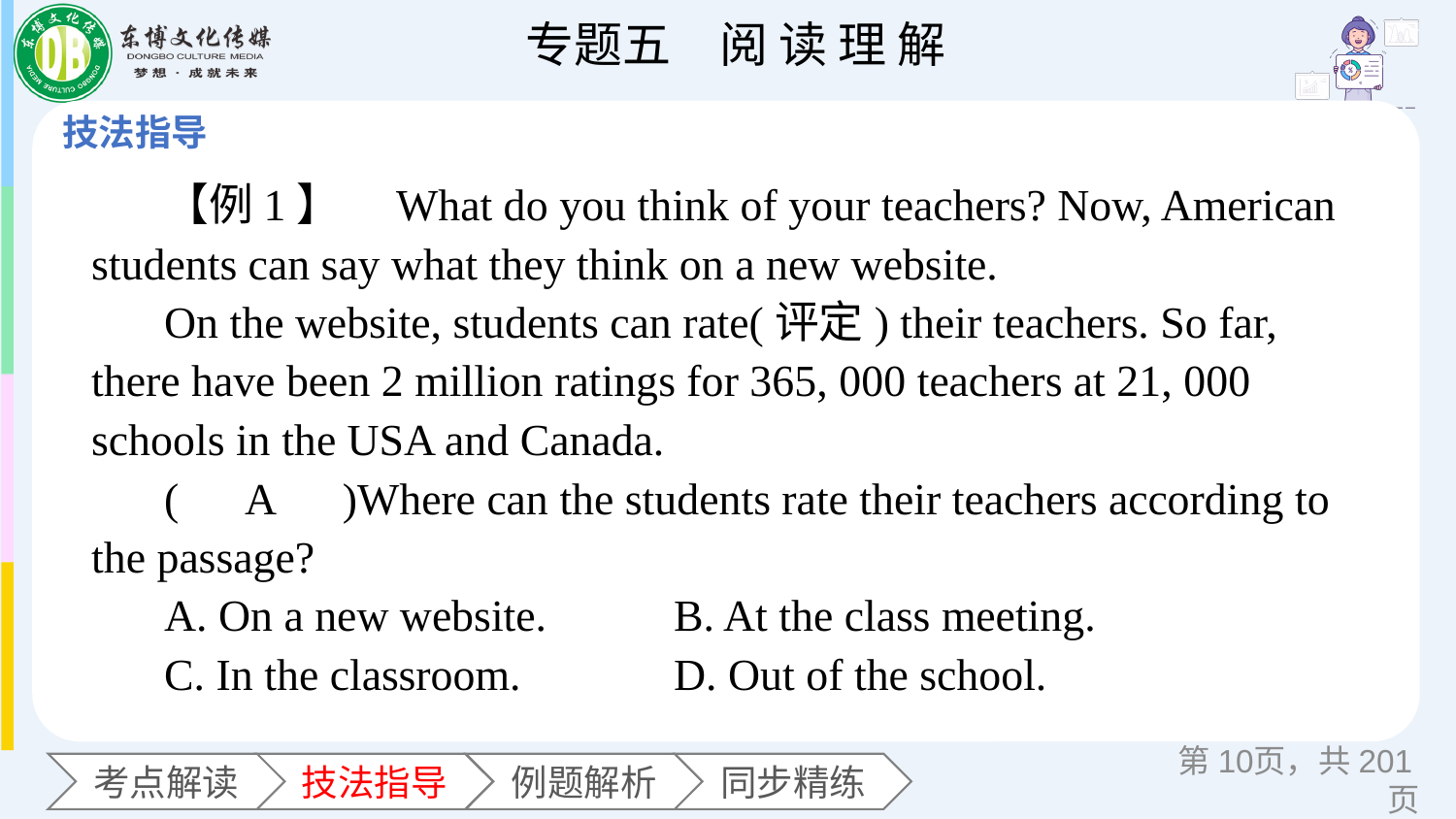

【例1】　What do you think of your teachers? Now, American students can say what they think on a new website.
On the website, students can rate(评定) their teachers. So far, there have been 2 million ratings for 365, 000 teachers at 21, 000 schools in the USA and Canada.
(　A　)Where can the students rate their teachers according to the passage?
A. On a new website.    	B. At the class meeting.
C. In the classroom.    	D. Out of the school.
第10页，共201页